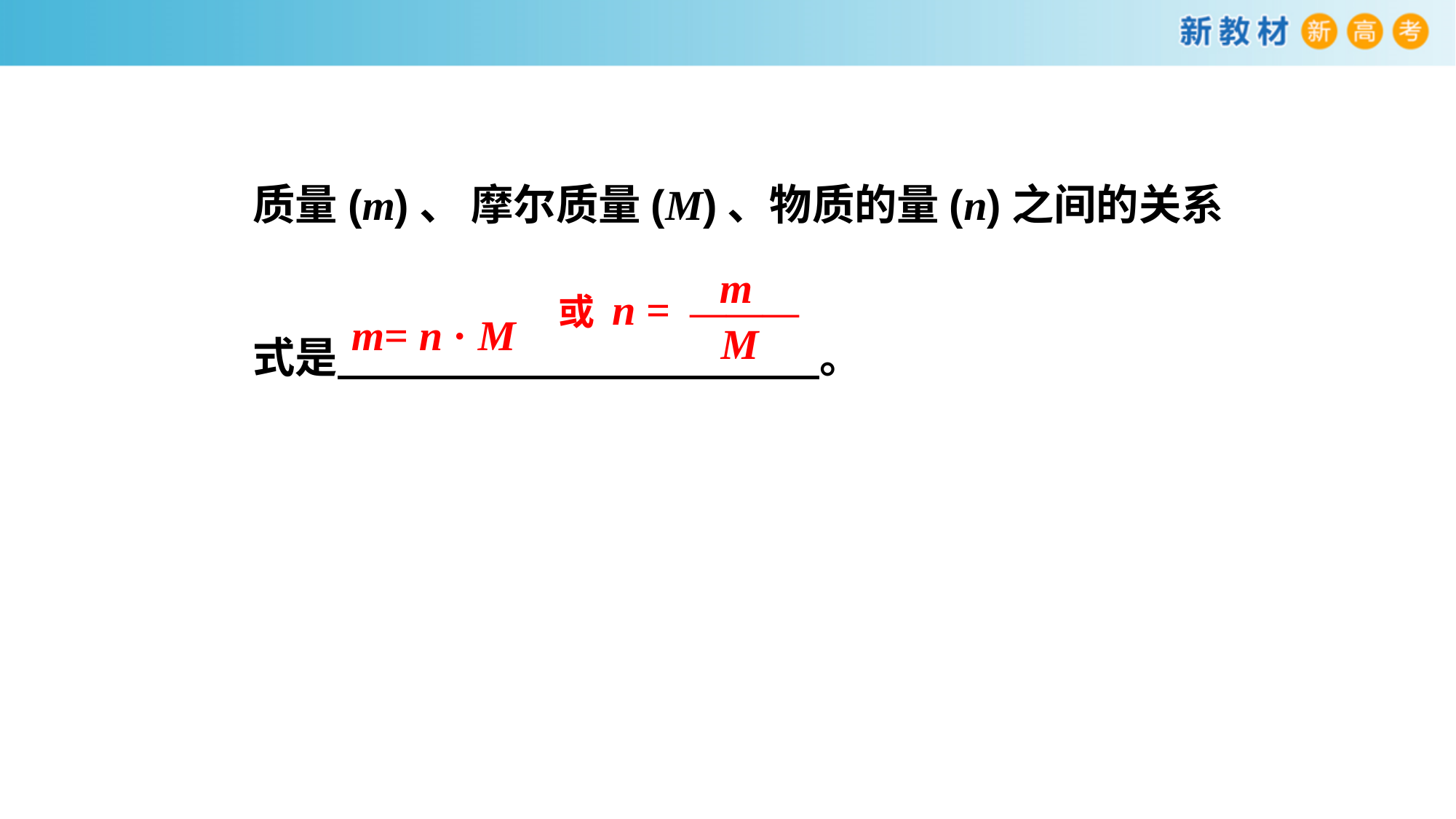

质量(m)、 摩尔质量(M)、物质的量(n)之间的关系

式是                                                  。
m
或 n =  ———
M
m= n · M